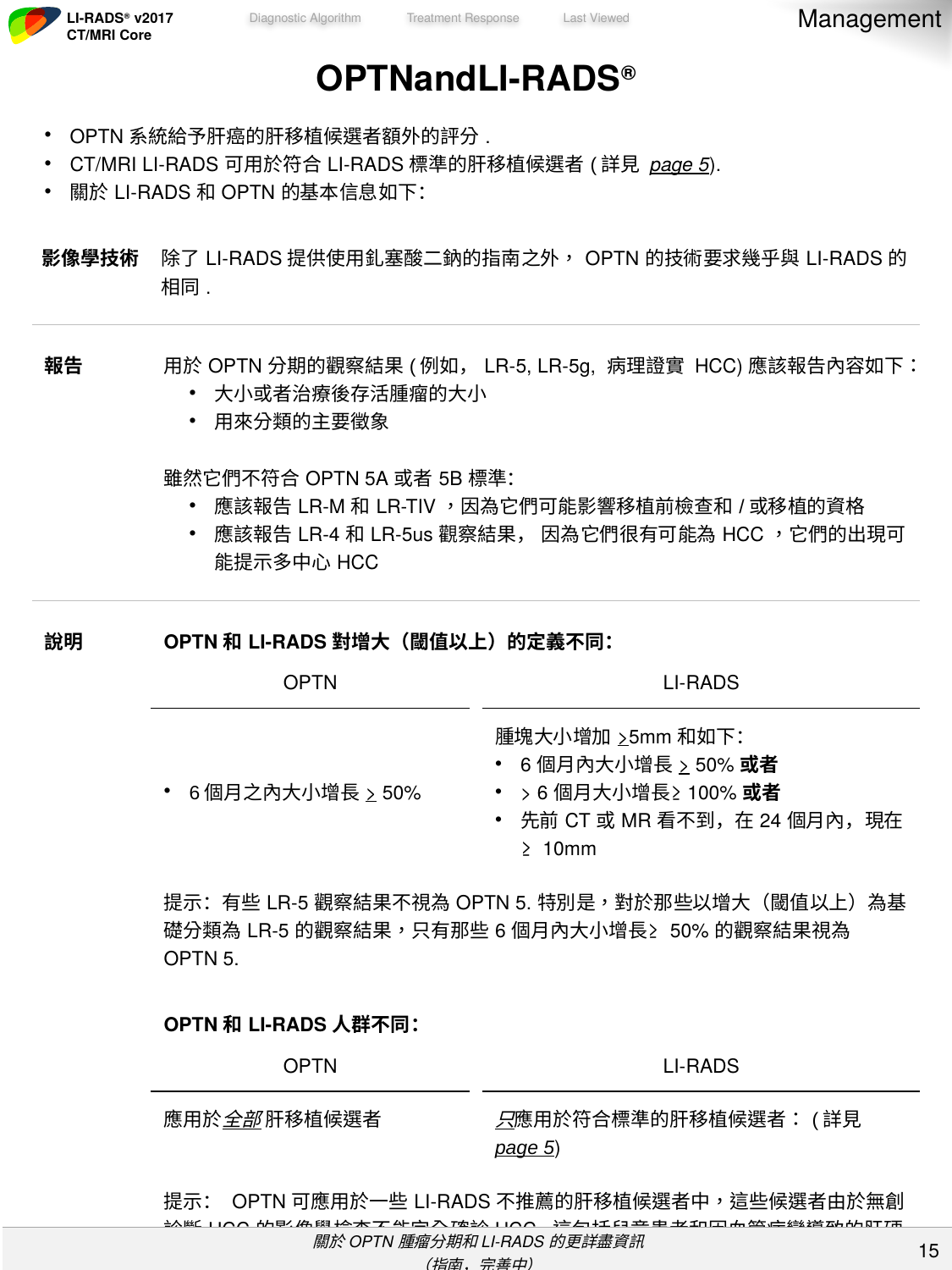

Management
| OPTNandLI-RADS® |  |  |  |
| --- | --- | --- | --- |
| OPTN系統給予肝癌的肝移植候選者額外的評分. CT/MRI LI-RADS可用於符合LI-RADS標準的肝移植候選者(詳見 page 5). 關於LI-RADS和OPTN的基本信息如下： |  |  |  |
| 影像學技術 | 除了LI-RADS提供使用釓塞酸二鈉的指南之外，OPTN的技術要求幾乎與LI-RADS的相同. |  |  |
| 報告 | 用於OPTN分期的觀察結果(例如，LR-5, LR-5g, 病理證實 HCC)應該報告內容如下： 大小或者治療後存活腫瘤的大小 用來分類的主要徵象 雖然它們不符合OPTN 5A或者5B標準： 應該報告LR-M和LR-TIV，因為它們可能影響移植前檢查和/或移植的資格 應該報告LR-4和LR-5us觀察結果， 因為它們很有可能為HCC，它們的出現可能提示多中心HCC |  |  |
| 說明 | OPTN和LI-RADS對增大（閾值以上）的定義不同： |  |  |
|  | OPTN |  | LI-RADS |
|  | 6個月之內大小增長> 50% |  | 腫塊大小增加>5mm和如下： 6個月內大小增長> 50%或者 > 6個月大小增長≥100%或者 先前CT或MR看不到，在24個月內，現在≥ 10mm |
|  | 提示：有些LR-5觀察結果不視為OPTN 5.特別是，對於那些以增大（閾值以上）為基礎分類為LR-5的觀察結果，只有那些6個月內大小增長≥ 50%的觀察結果視為OPTN 5. |  |  |
|  | OPTN和LI-RADS人群不同： |  |  |
|  | OPTN |  | LI-RADS |
|  | 應用於全部 肝移植候選者 |  | 只應用於符合標準的肝移植候選者：(詳見 page 5) |
|  | 提示： OPTN可應用於一些LI-RADS不推薦的肝移植候選者中，這些候選者由於無創診斷HCC的影像學檢查不能完全確診HCC. 這包括兒童患者和因血管病變導致的肝硬化. |  |  |
| 關於OPTN腫瘤分期和LI-RADS的更詳盡資訊 （指南，完善中） |
| --- |
15